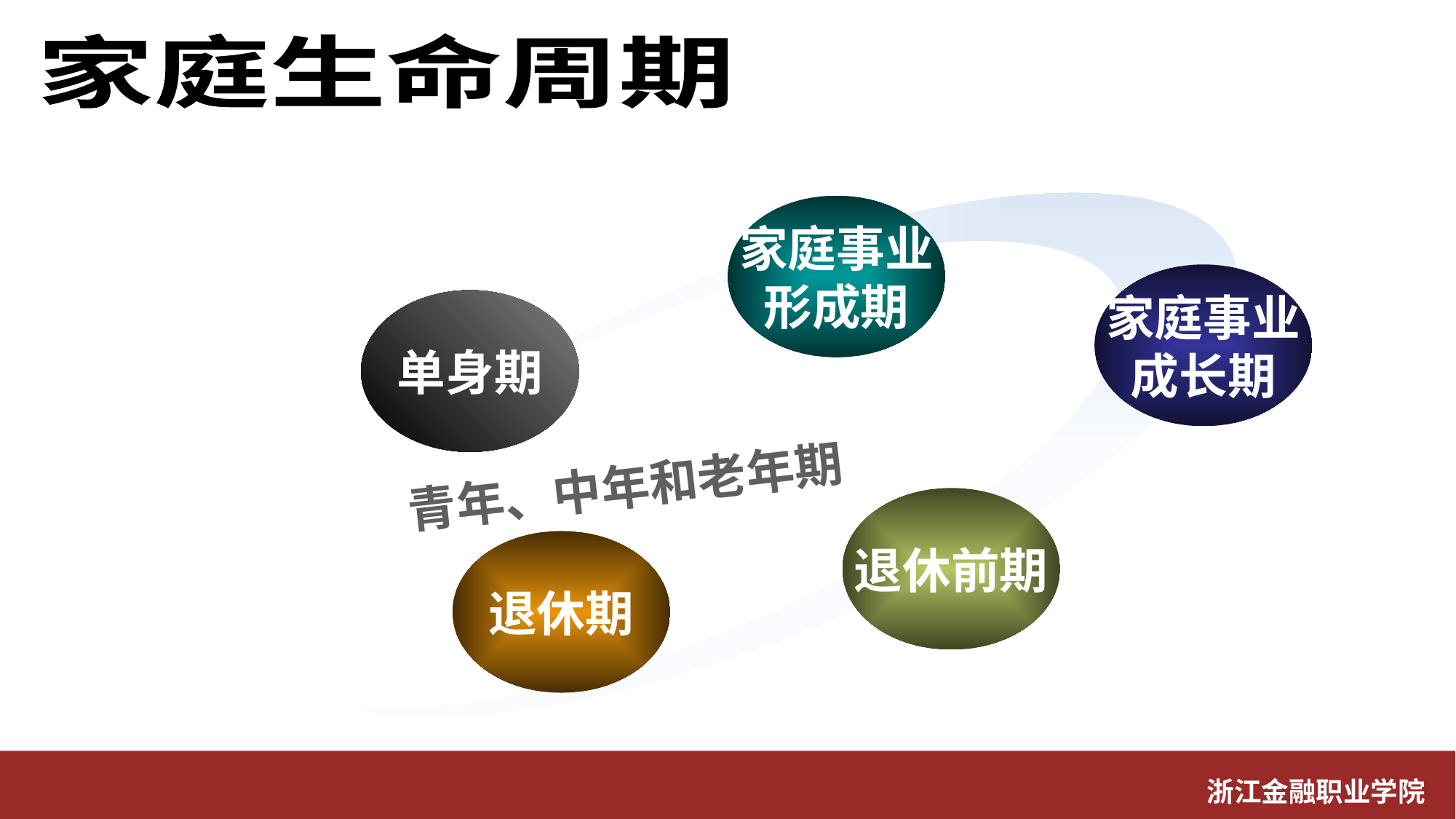

家庭生命周期
家庭事业
形成期
家庭事业
成长期

单身期

青年、中年和老年期
退休前期
退休期